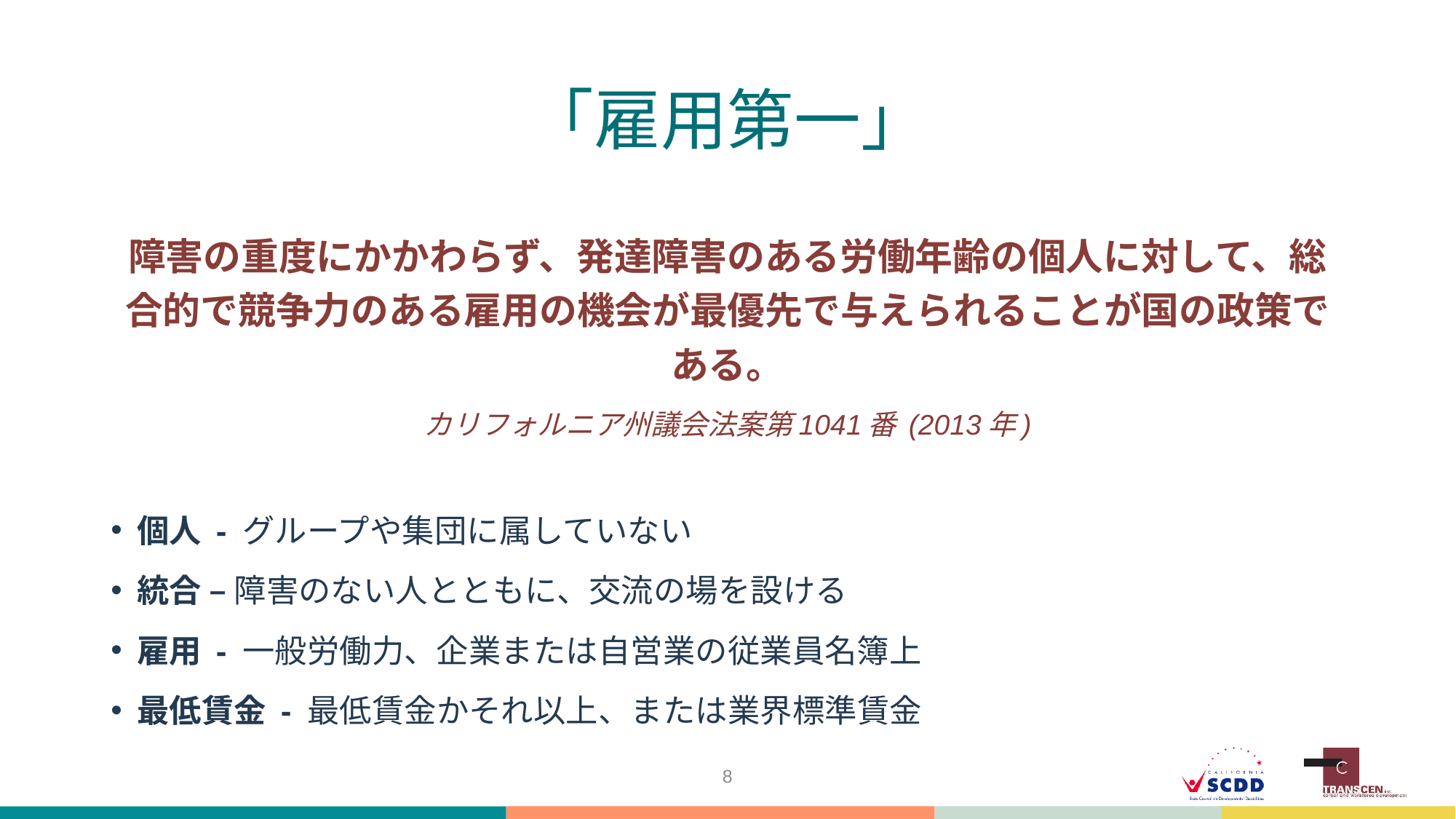

# 「雇用第一」
障害の重度にかかわらず、発達障害のある労働年齢の個人に対して、総合的で競争力のある雇用の機会が最優先で与えられることが国の政策である。
カリフォルニア州議会法案第1041番 (2013年)

個人 - グループや集団に属していない
統合 – 障害のない人とともに、交流の場を設ける
雇用 - 一般労働力、企業または自営業の従業員名簿上
最低賃金 - 最低賃金かそれ以上、または業界標準賃金
8